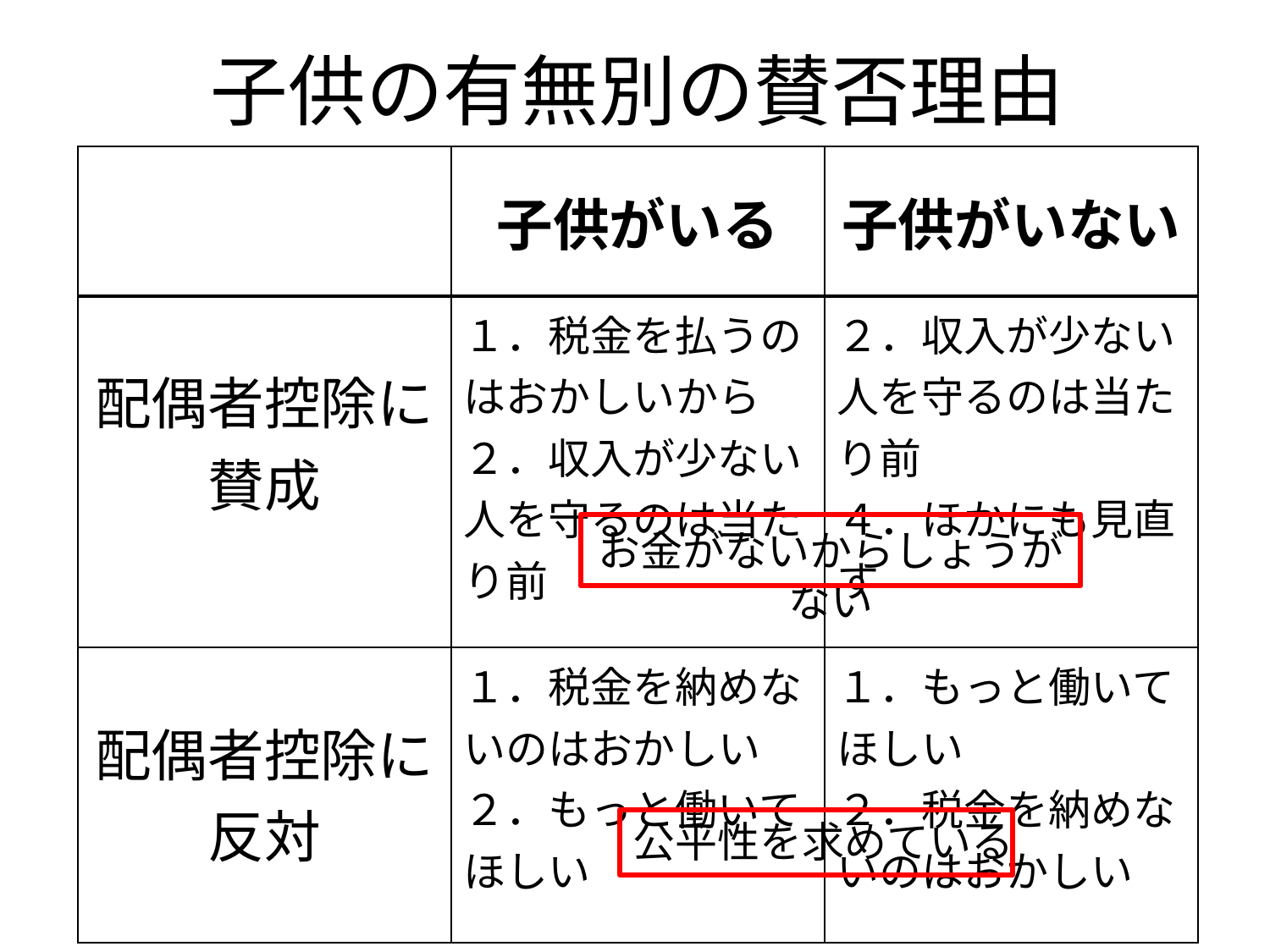

# 子供の有無別の賛否理由
|  | 子供がいる | 子供がいない |
| --- | --- | --- |
| 配偶者控除に賛成 | １．税金を払うのはおかしいから ２．収入が少ない人を守るのは当たり前 | ２．収入が少ない人を守るのは当たり前 ４．ほかにも見直す |
| 配偶者控除に反対 | １．税金を納めないのはおかしい ２．もっと働いてほしい | １．もっと働いてほしい ２．税金を納めないのはおかしい |

お金がないからしょうがない
公平性を求めている